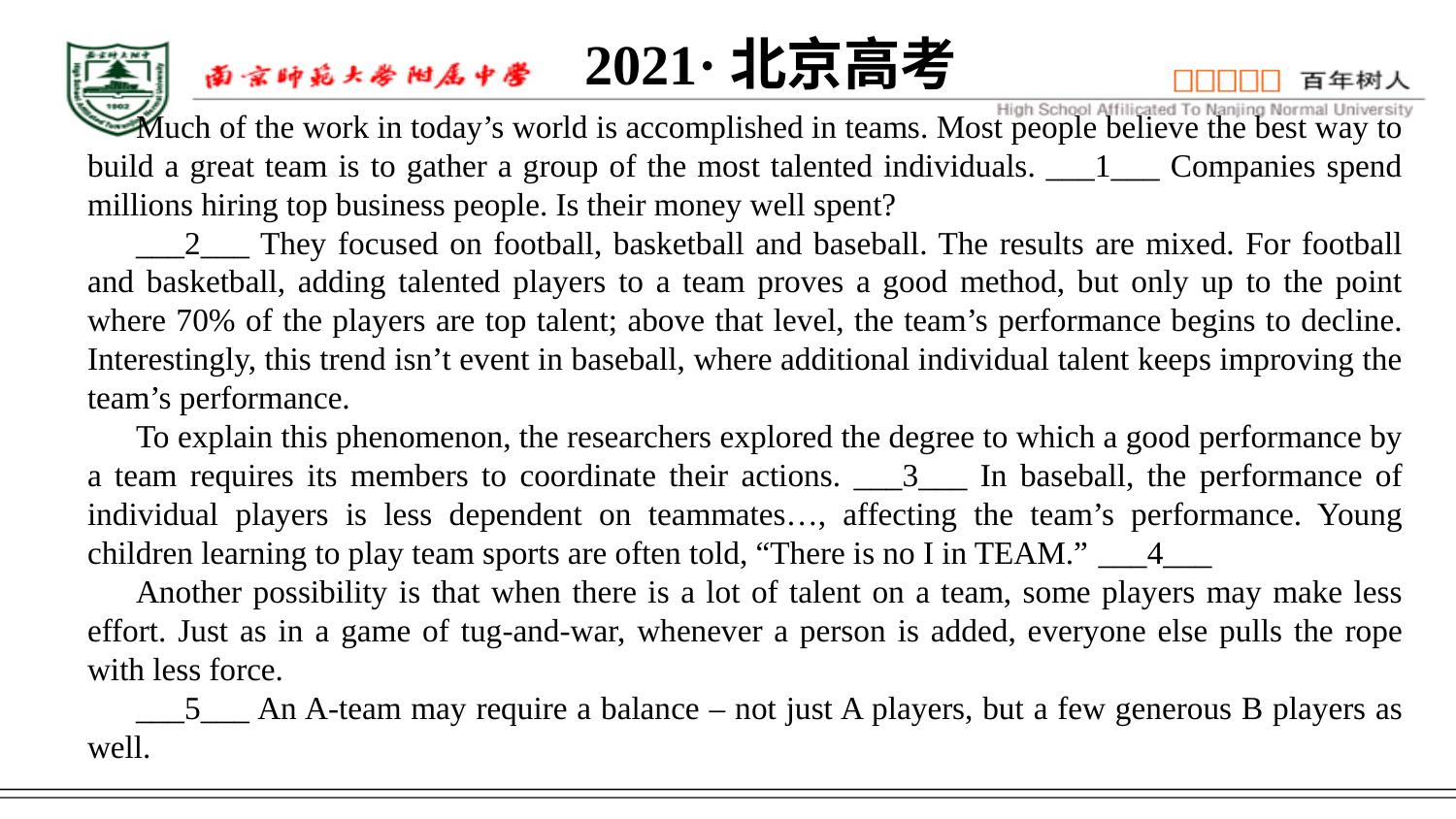

2021·北京高考
Much of the work in today’s world is accomplished in teams. Most people believe the best way to build a great team is to gather a group of the most talented individuals. ___1___ Companies spend millions hiring top business people. Is their money well spent?
___2___ They focused on football, basketball and baseball. The results are mixed. For football and basketball, adding talented players to a team proves a good method, but only up to the point where 70% of the players are top talent; above that level, the team’s performance begins to decline. Interestingly, this trend isn’t event in baseball, where additional individual talent keeps improving the team’s performance.
To explain this phenomenon, the researchers explored the degree to which a good performance by a team requires its members to coordinate their actions. ___3___ In baseball, the performance of individual players is less dependent on teammates…, affecting the team’s performance. Young children learning to play team sports are often told, “There is no I in TEAM.” ___4___
Another possibility is that when there is a lot of talent on a team, some players may make less effort. Just as in a game of tug-and-war, whenever a person is added, everyone else pulls the rope with less force.
___5___ An A-team may require a balance – not just A players, but a few generous B players as well.